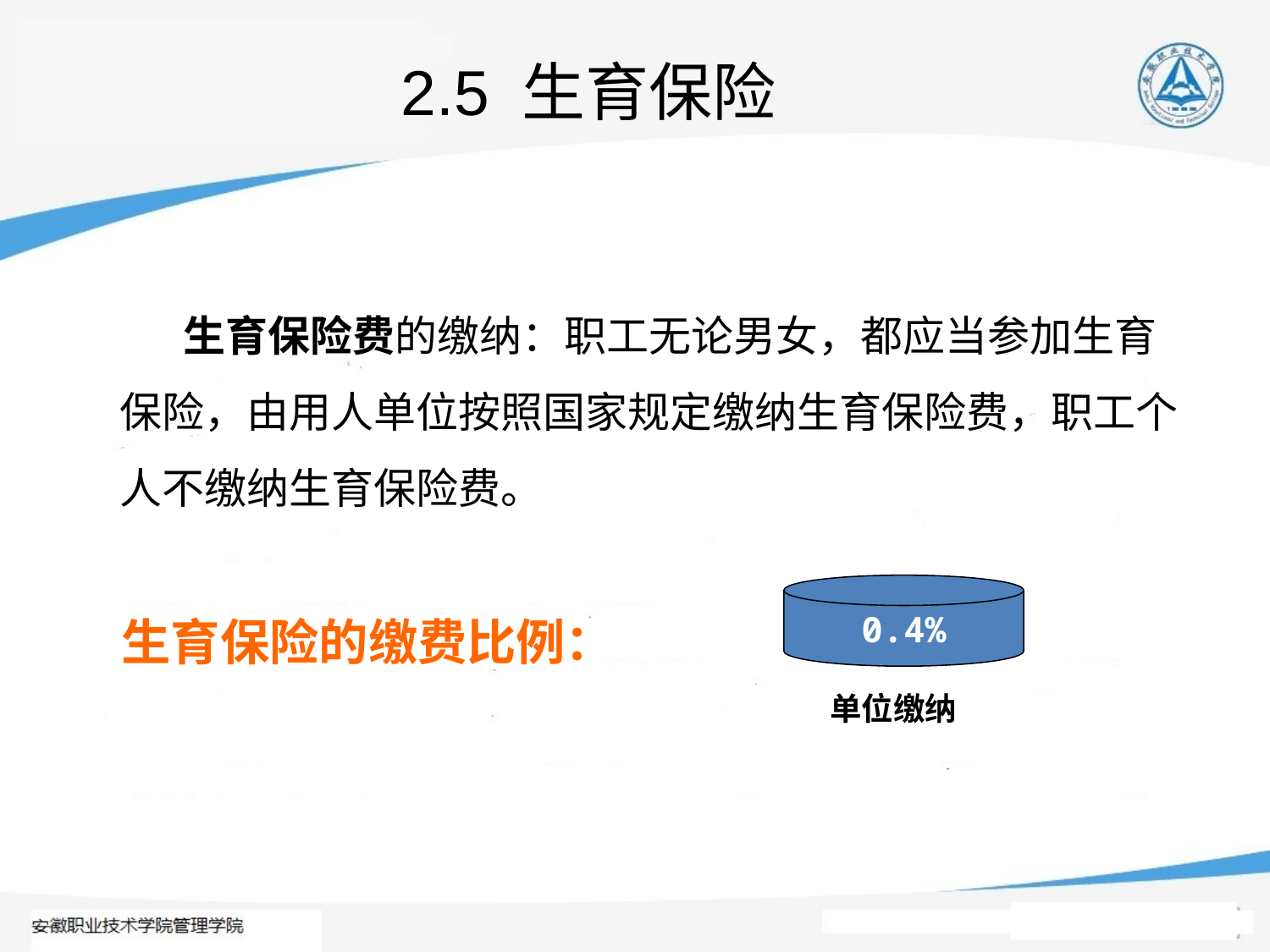

2.5 生育保险
生育保险费的缴纳：职工无论男女，都应当参加生育保险，由用人单位按照国家规定缴纳生育保险费，职工个人不缴纳生育保险费。
0.4%
  单位缴纳
生育保险的缴费比例：